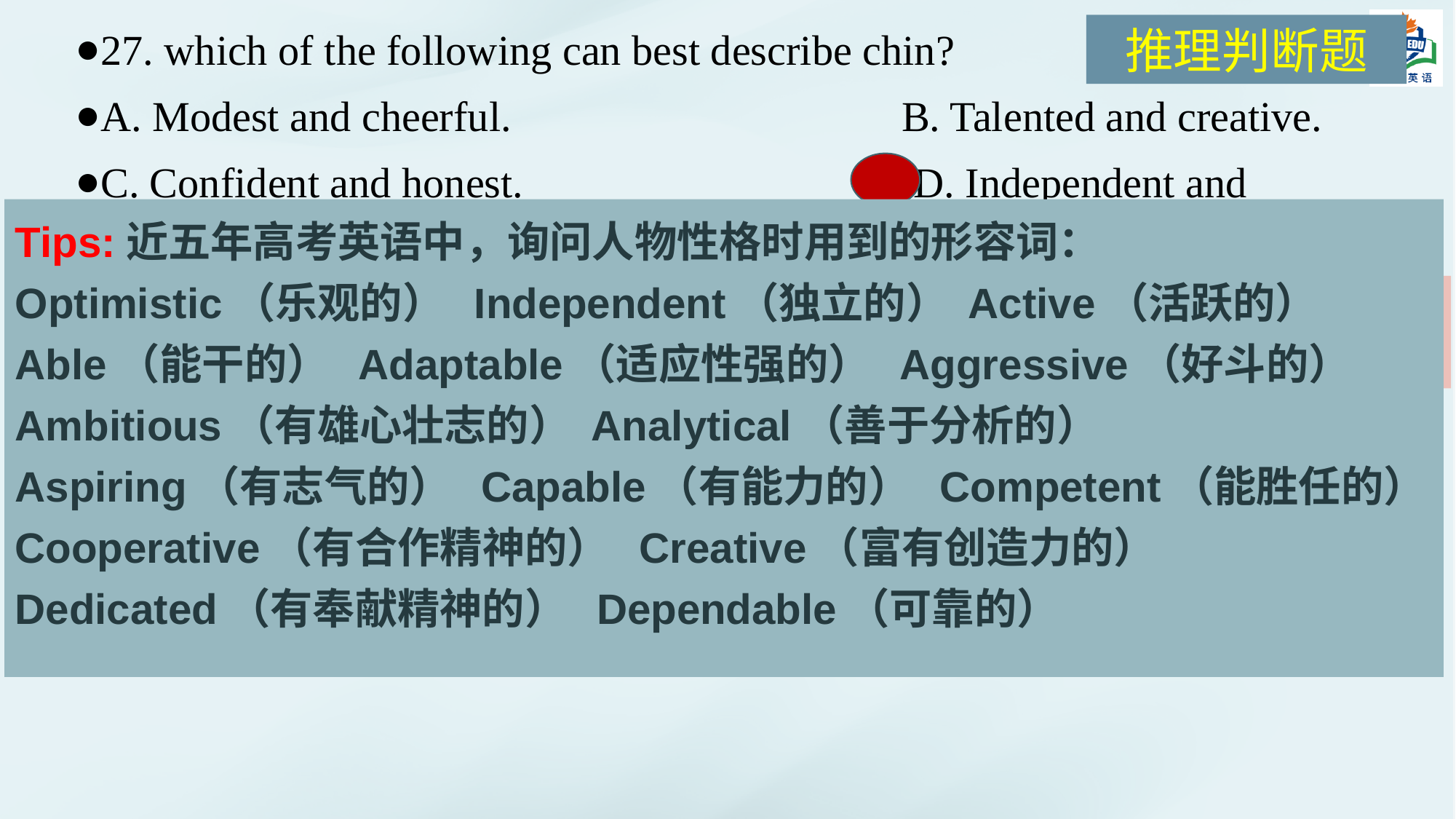

推理判断题
27. which of the following can best describe chin?
A. Modest and cheerful.                                     B. Talented and creative.
C. Confident and honest.                                     D. Independent and kind.

Tips:近五年高考英语中，询问人物性格时用到的形容词：
Optimistic（乐观的）  Independent（独立的） Active（活跃的）
Able（能干的）  Adaptable（适应性强的）  Aggressive（好斗的）
Ambitious（有雄心壮志的） Analytical（善于分析的）
Aspiring（有志气的）  Capable（有能力的）  Competent（能胜任的）
Cooperative（有合作精神的）  Creative（富有创造力的）
Dedicated（有奉献精神的）  Dependable（可靠的）
independent
kind
最后一段： I feel so independent... I want us to raise more money to get more equipment so we can encourage others to join. ...